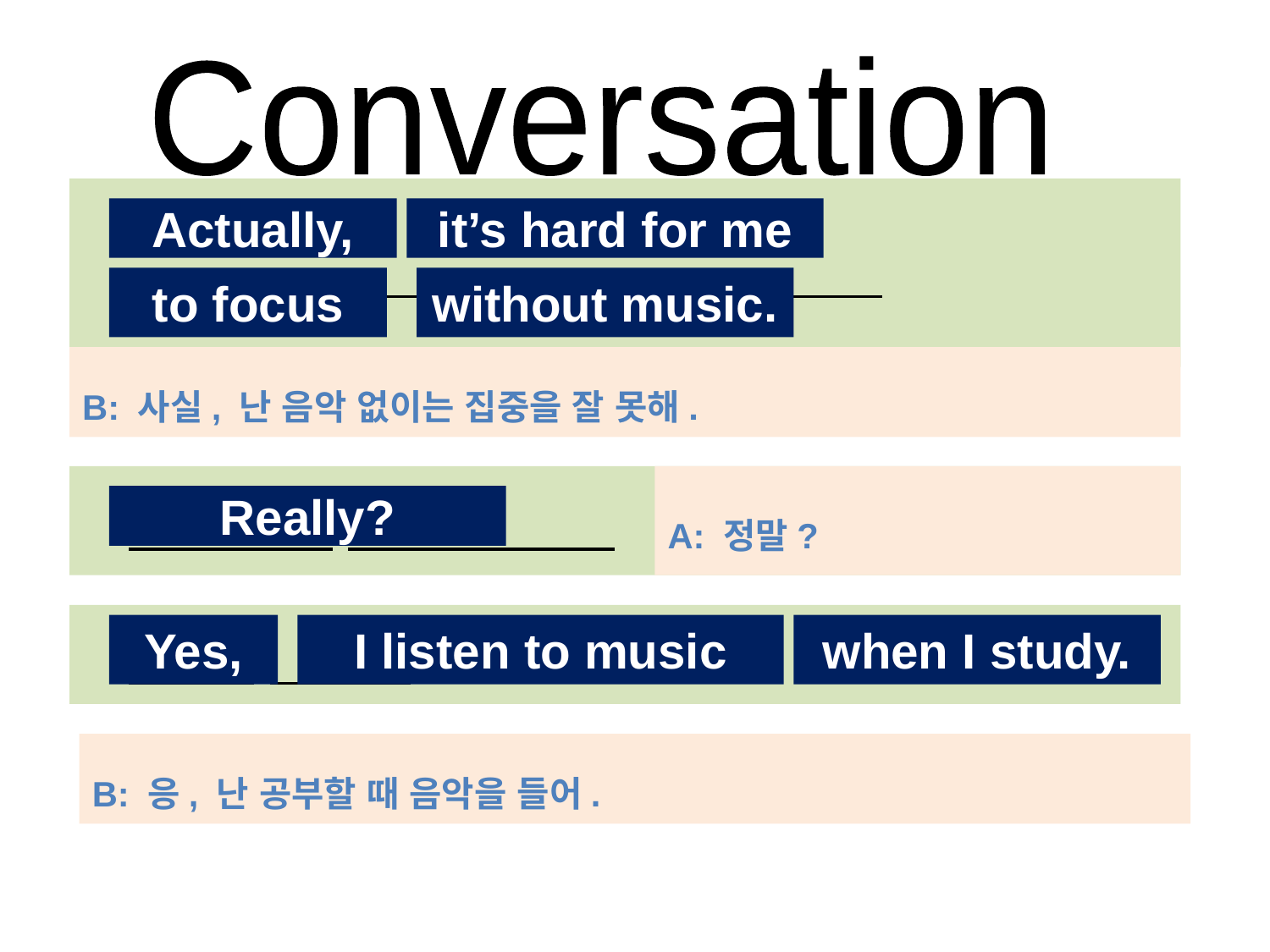

Conversation

#
Actually,
it’s hard for me
to focus
without music.

B: 사실, 난 음악 없이는 집중을 잘 못해.

A: 정말?
Really?

Yes,
I listen to music
when I study.

B: 응, 난 공부할 때 음악을 들어.